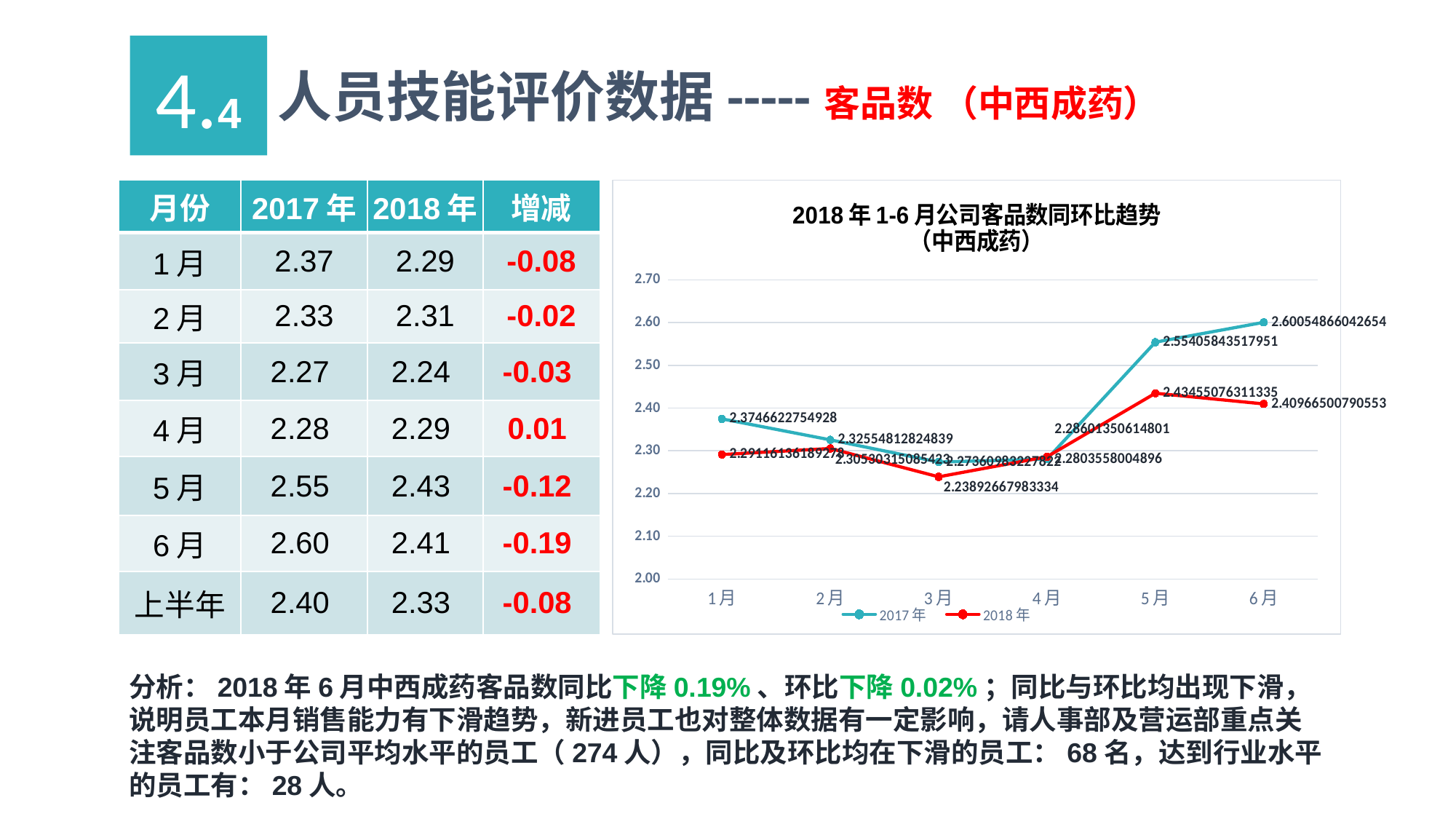

4.4
人员技能评价数据-----客品数 （中西成药）
| 月份 | 2017年 | 2018年 | 增减 |
| --- | --- | --- | --- |
| 1月 | 2.37 | 2.29 | -0.08 |
| 2月 | 2.33 | 2.31 | -0.02 |
| 3月 | 2.27 | 2.24 | -0.03 |
| 4月 | 2.28 | 2.29 | 0.01 |
| 5月 | 2.55 | 2.43 | -0.12 |
| 6月 | 2.60 | 2.41 | -0.19 |
| 上半年 | 2.40 | 2.33 | -0.08 |

### Chart: 2018年1-6月公司客品数同环比趋势
（中西成药）

| Category | 2017年 | 2018年 |
|---|---|---|
| 1月 | 2.3746622754928 | 2.29116136189278 |
| 2月 | 2.32554812824839 | 2.30530315085423 |
| 3月 | 2.27360983227822 | 2.23892667983334 |
| 4月 | 2.2803558004896 | 2.28601350614801 |
| 5月 | 2.55405843517951 | 2.43455076311335 |
| 6月 | 2.60054866042654 | 2.40966500790553 |
分析：2018年6月中西成药客品数同比下降0.19%、环比下降0.02%；同比与环比均出现下滑，说明员工本月销售能力有下滑趋势，新进员工也对整体数据有一定影响，请人事部及营运部重点关注客品数小于公司平均水平的员工（274人），同比及环比均在下滑的员工：68名，达到行业水平的员工有：28人。